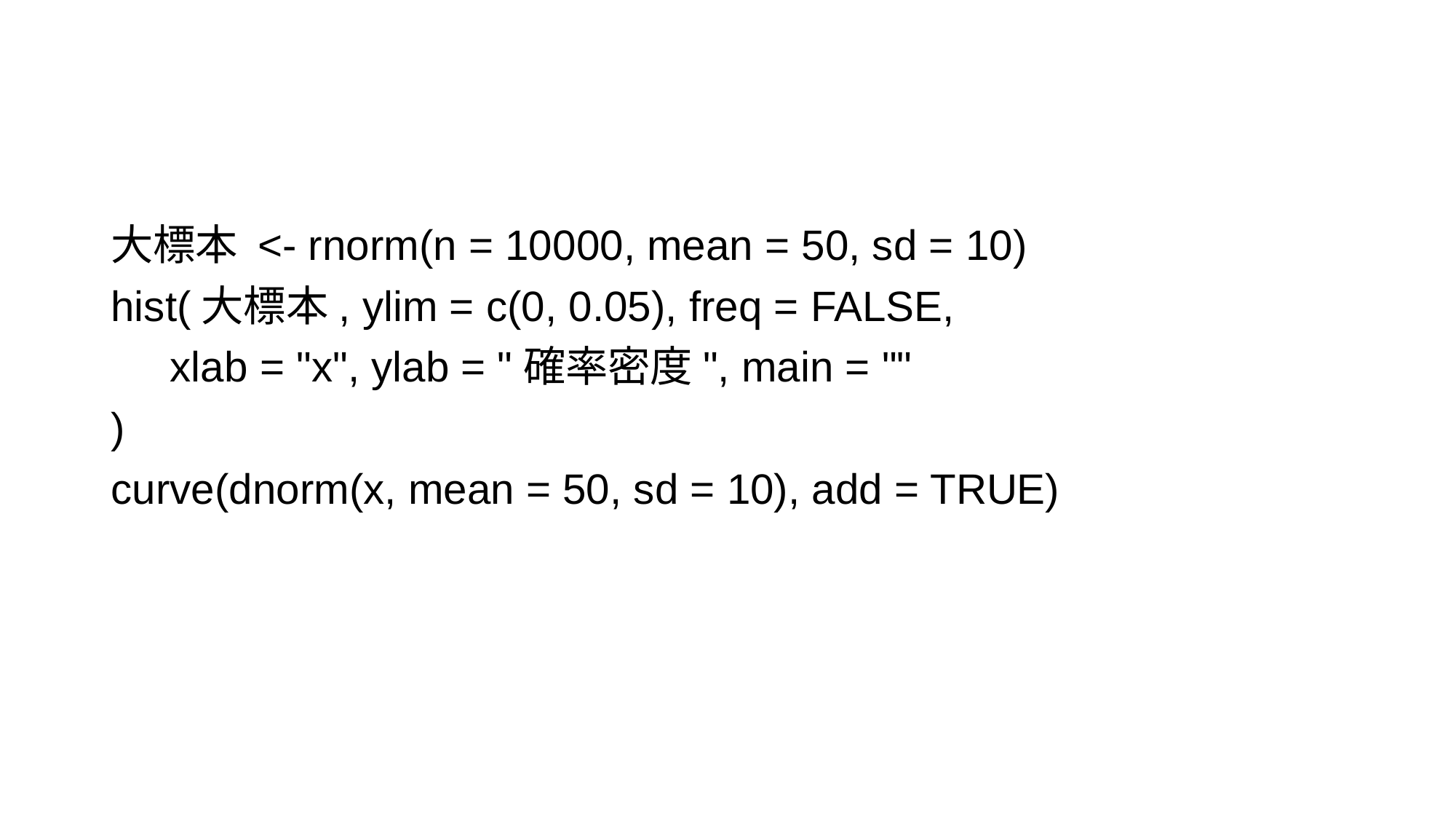

#
大標本 <- rnorm(n = 10000, mean = 50, sd = 10)
hist(大標本, ylim = c(0, 0.05), freq = FALSE,
     xlab = "x", ylab = "確率密度", main = ""
)
curve(dnorm(x, mean = 50, sd = 10), add = TRUE)